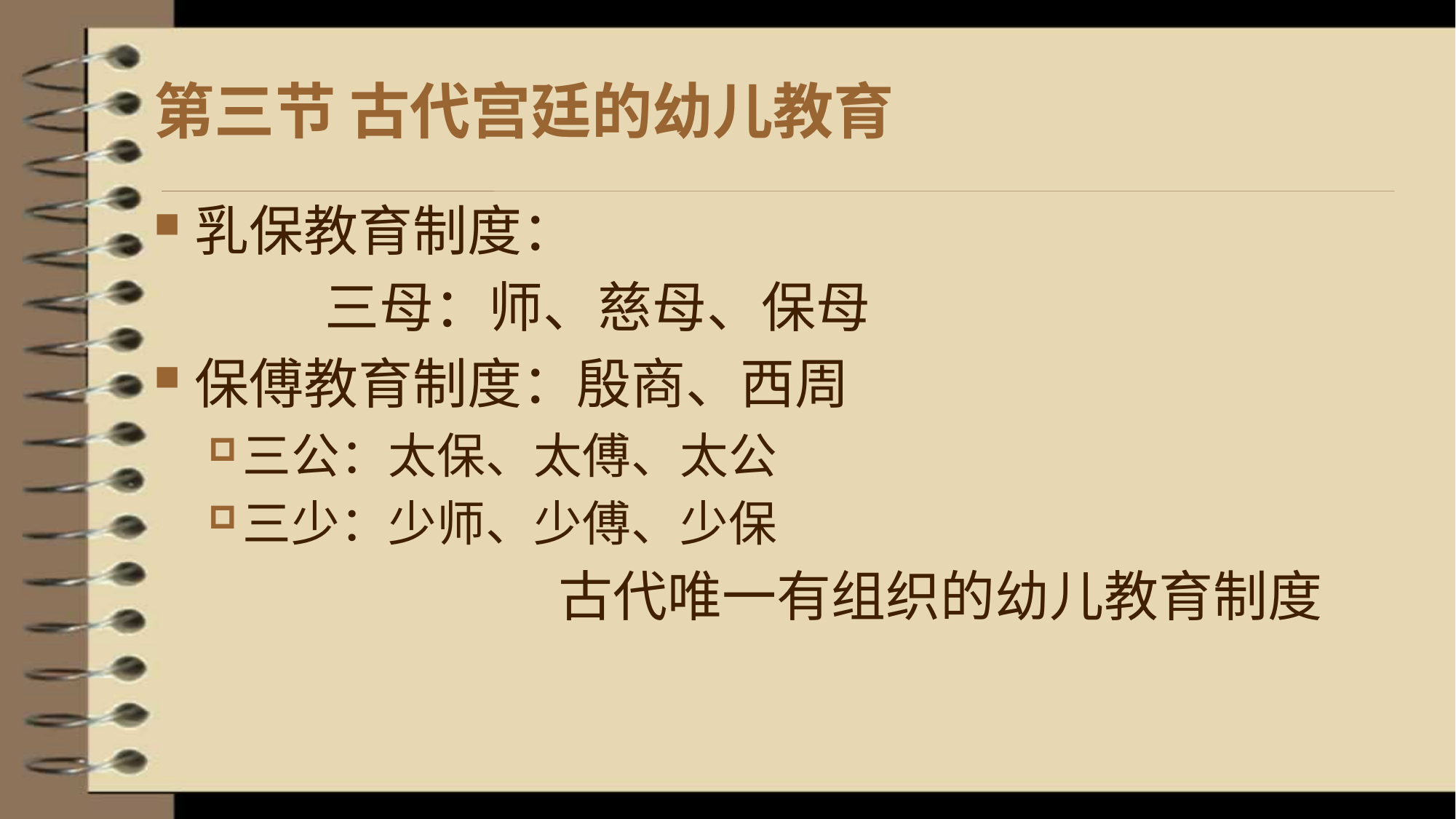

# 第三节 古代宫廷的幼儿教育
乳保教育制度：
	    三母：师、慈母、保母
保傅教育制度：殷商、西周
三公：太保、太傅、太公
三少：少师、少傅、少保
                               古代唯一有组织的幼儿教育制度